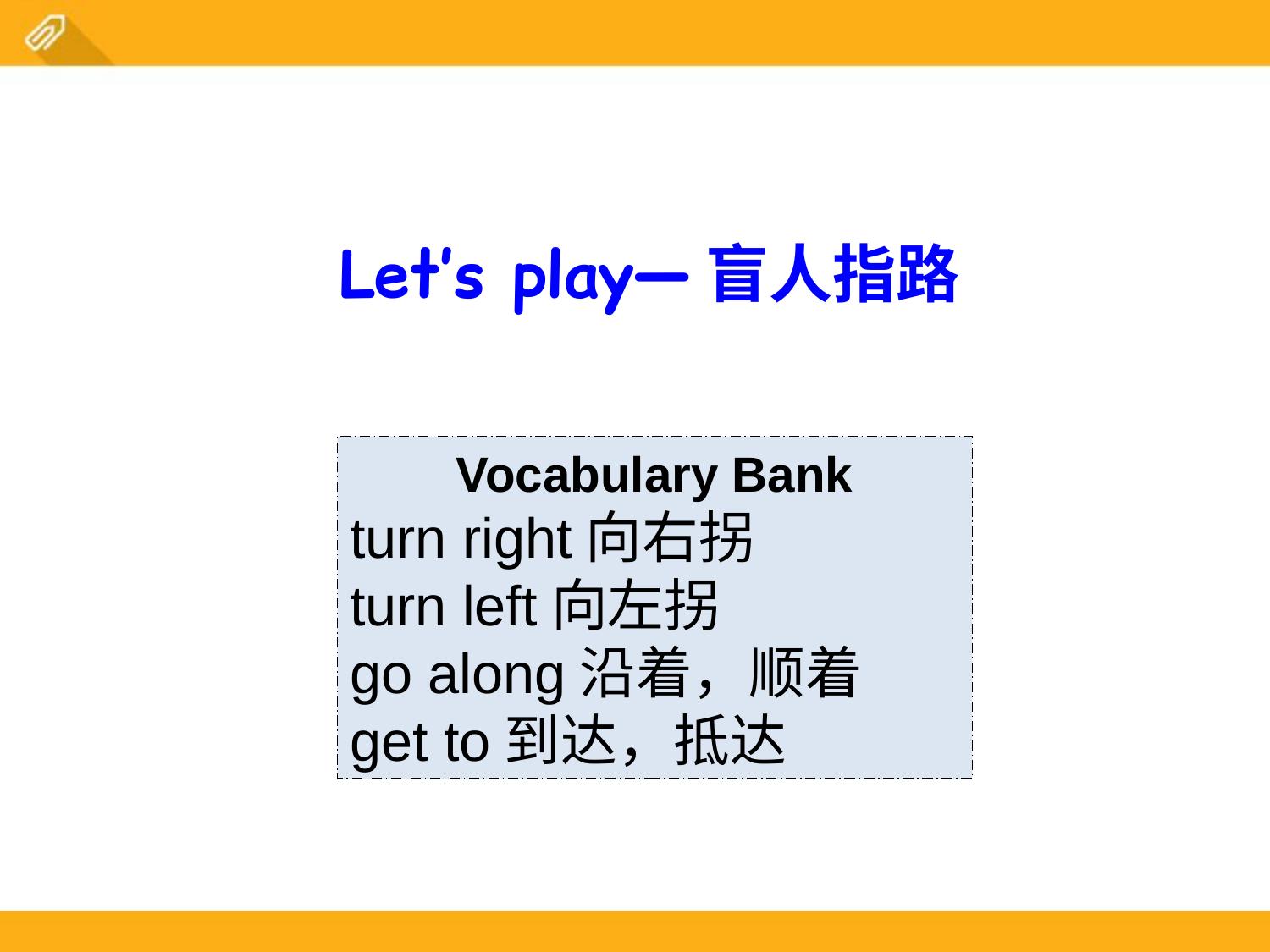

Let’s play—盲人指路
Vocabulary Bank
turn right向右拐
turn left向左拐
go along沿着，顺着
get to到达，抵达